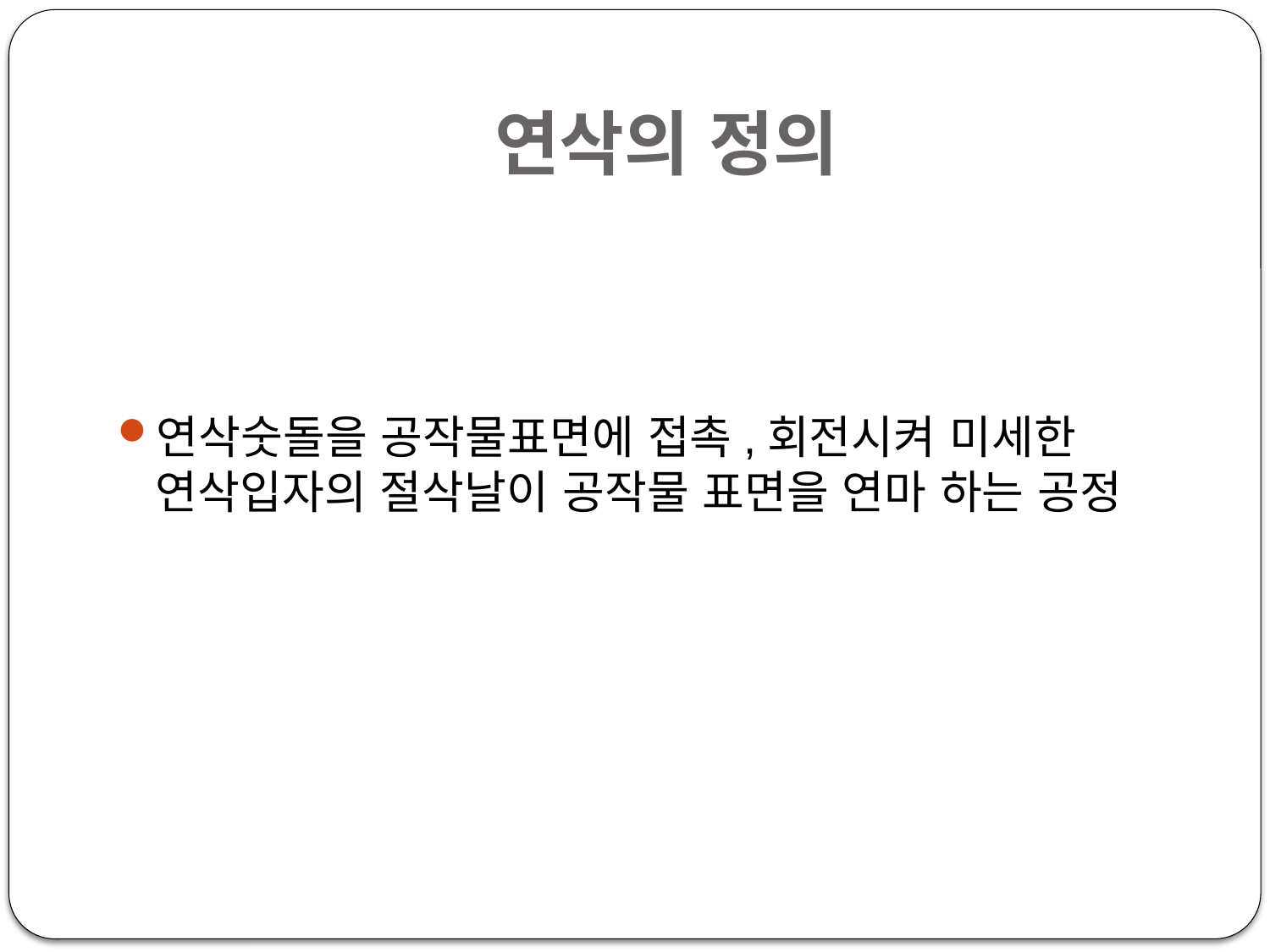

# 연삭의 정의

연삭숫돌을 공작물표면에 접촉,회전시켜 미세한 연삭입자의 절삭날이 공작물 표면을 연마 하는 공정